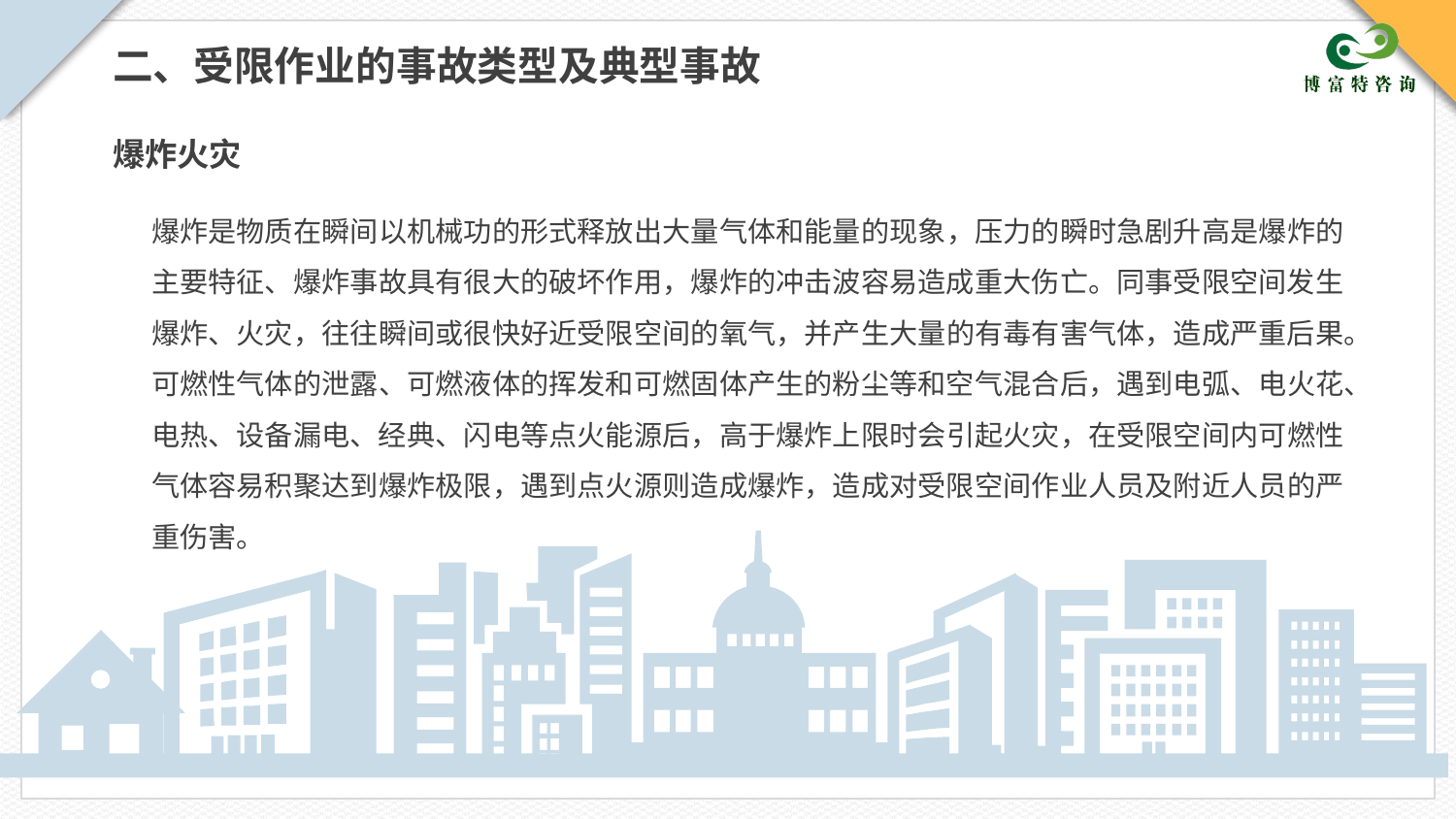

二、受限作业的事故类型及典型事故
爆炸火灾
爆炸是物质在瞬间以机械功的形式释放出大量气体和能量的现象，压力的瞬时急剧升高是爆炸的主要特征、爆炸事故具有很大的破坏作用，爆炸的冲击波容易造成重大伤亡。同事受限空间发生爆炸、火灾，往往瞬间或很快好近受限空间的氧气，并产生大量的有毒有害气体，造成严重后果。
可燃性气体的泄露、可燃液体的挥发和可燃固体产生的粉尘等和空气混合后，遇到电弧、电火花、电热、设备漏电、经典、闪电等点火能源后，高于爆炸上限时会引起火灾，在受限空间内可燃性气体容易积聚达到爆炸极限，遇到点火源则造成爆炸，造成对受限空间作业人员及附近人员的严重伤害。